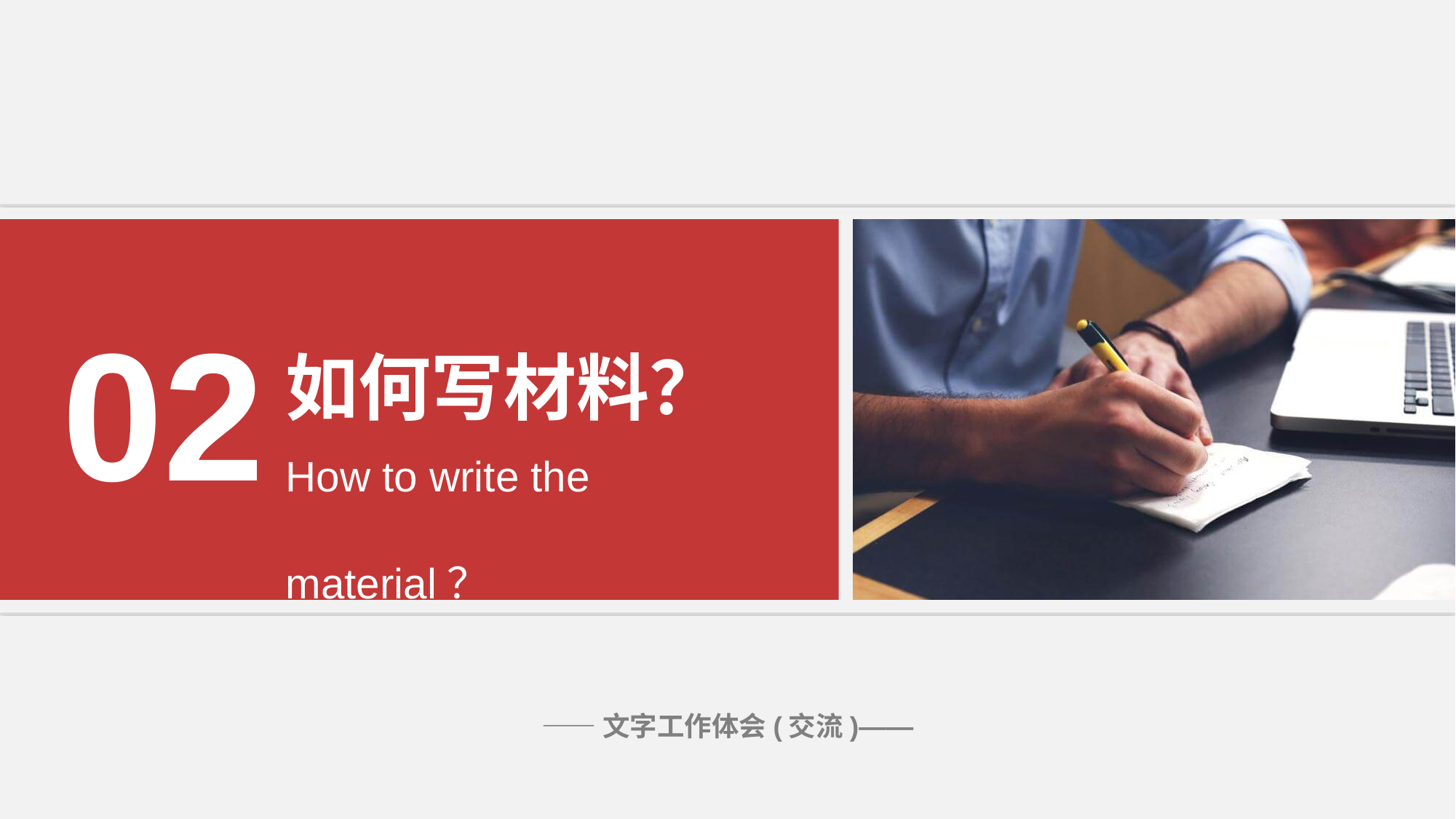

02
如何写材料？
How to write the material？
——文字工作体会(交流)——